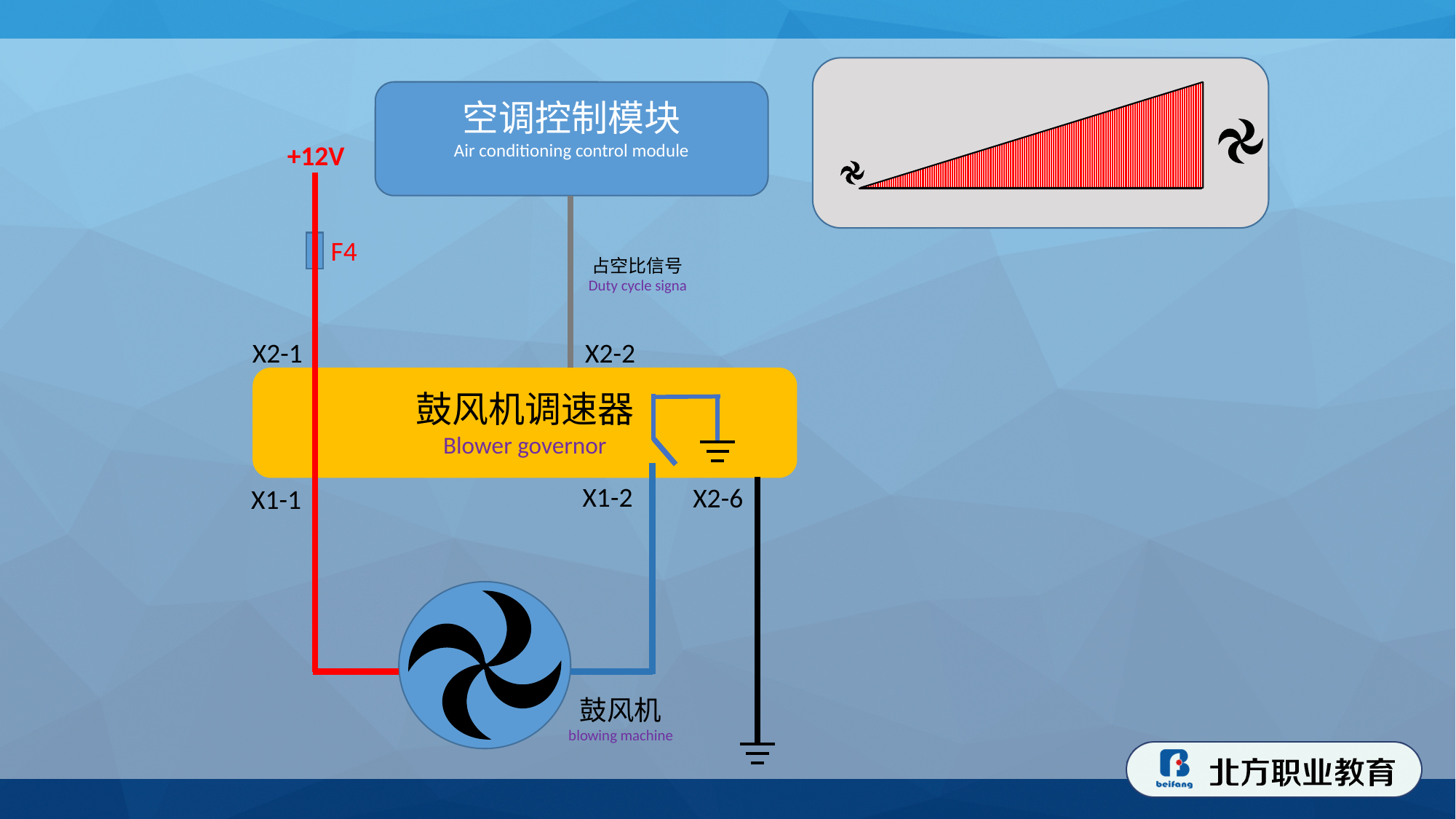

空调控制模块
Air conditioning control module

+12V

F4

占空比信号
Duty cycle signa
X2-1
X2-2
鼓风机调速器
Blower governor
X1-2
X2-6
X1-1

鼓风机
blowing machine